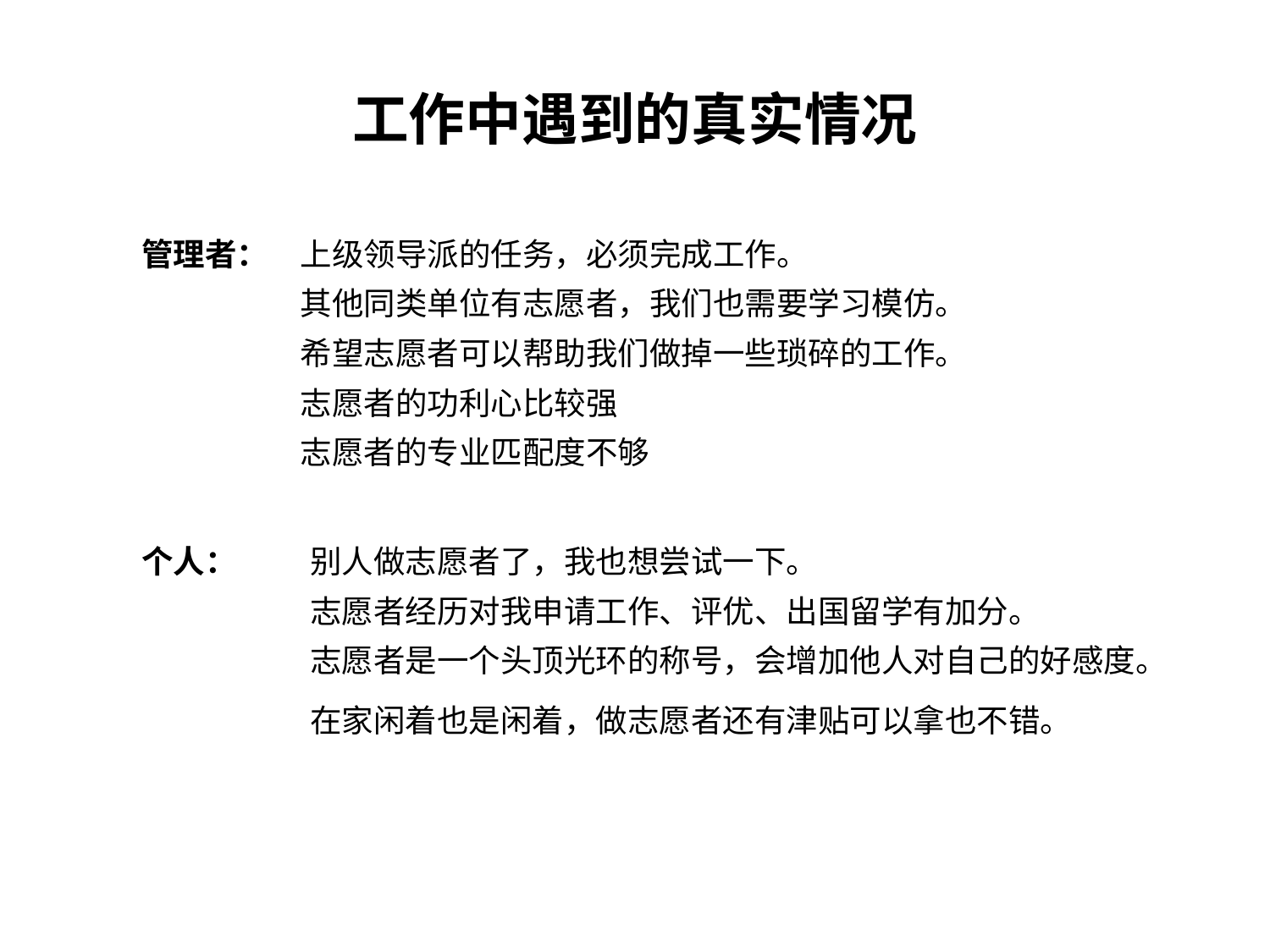

# 工作中遇到的真实情况
管理者：
上级领导派的任务，必须完成工作。
其他同类单位有志愿者，我们也需要学习模仿。
希望志愿者可以帮助我们做掉一些琐碎的工作。
志愿者的功利心比较强
志愿者的专业匹配度不够
个人：
别人做志愿者了，我也想尝试一下。
志愿者经历对我申请工作、评优、出国留学有加分。
志愿者是一个头顶光环的称号，会增加他人对自己的好感度。
在家闲着也是闲着，做志愿者还有津贴可以拿也不错。